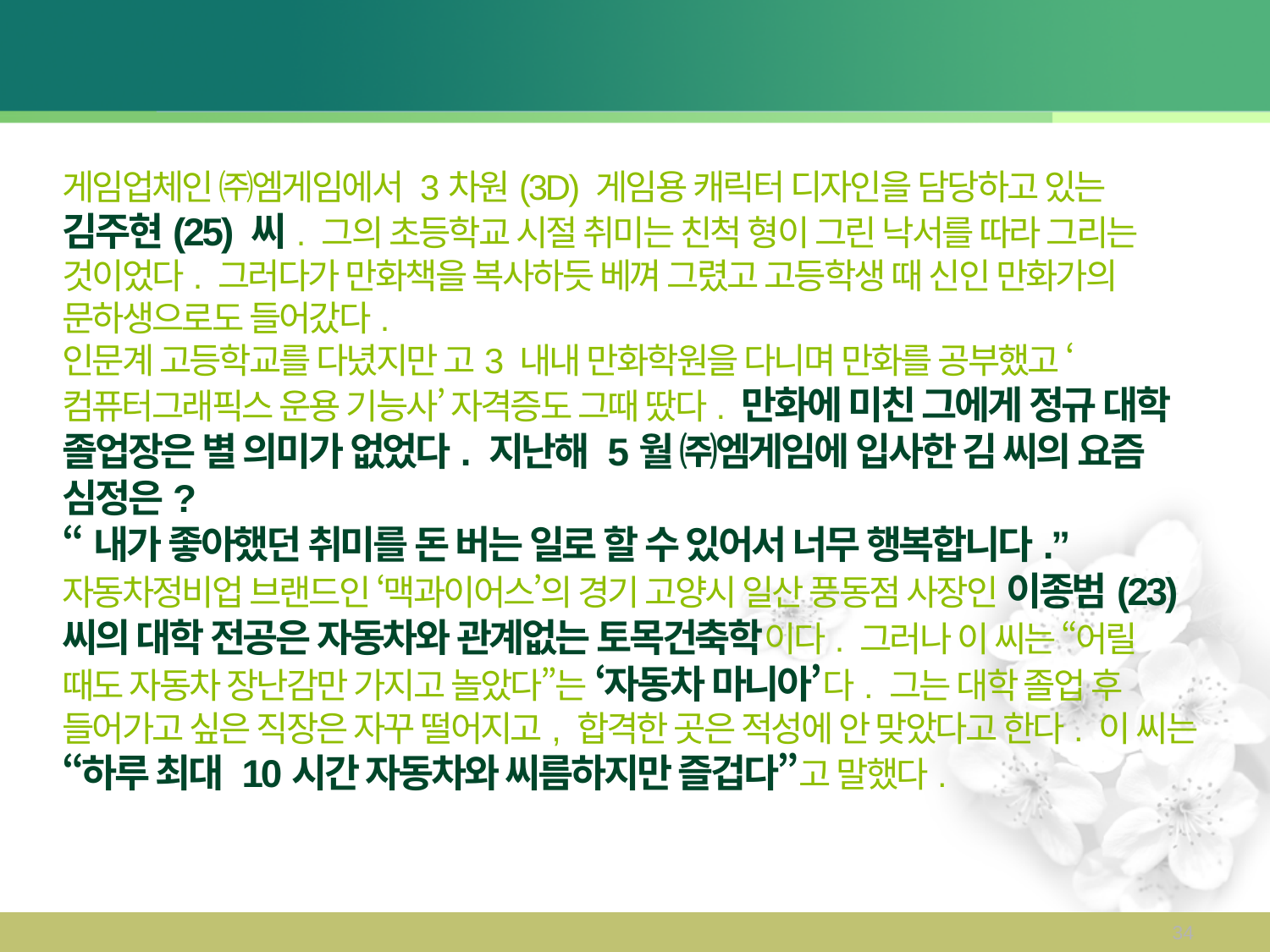

게임업체인 ㈜엠게임에서 3차원(3D) 게임용 캐릭터 디자인을 담당하고 있는 김주현(25) 씨. 그의 초등학교 시절 취미는 친척 형이 그린 낙서를 따라 그리는 것이었다. 그러다가 만화책을 복사하듯 베껴 그렸고 고등학생 때 신인 만화가의 문하생으로도 들어갔다.
인문계 고등학교를 다녔지만 고3 내내 만화학원을 다니며 만화를 공부했고 ‘컴퓨터그래픽스 운용 기능사’ 자격증도 그때 땄다. 만화에 미친 그에게 정규 대학 졸업장은 별 의미가 없었다. 지난해 5월 ㈜엠게임에 입사한 김 씨의 요즘 심정은?
“내가 좋아했던 취미를 돈 버는 일로 할 수 있어서 너무 행복합니다.”
자동차정비업 브랜드인 ‘맥과이어스’의 경기 고양시 일산 풍동점 사장인 이종범(23) 씨의 대학 전공은 자동차와 관계없는 토목건축학이다. 그러나 이 씨는 “어릴 때도 자동차 장난감만 가지고 놀았다”는 ‘자동차 마니아’다. 그는 대학 졸업 후 들어가고 싶은 직장은 자꾸 떨어지고, 합격한 곳은 적성에 안 맞았다고 한다. 이 씨는 “하루 최대 10시간 자동차와 씨름하지만 즐겁다”고 말했다.
34